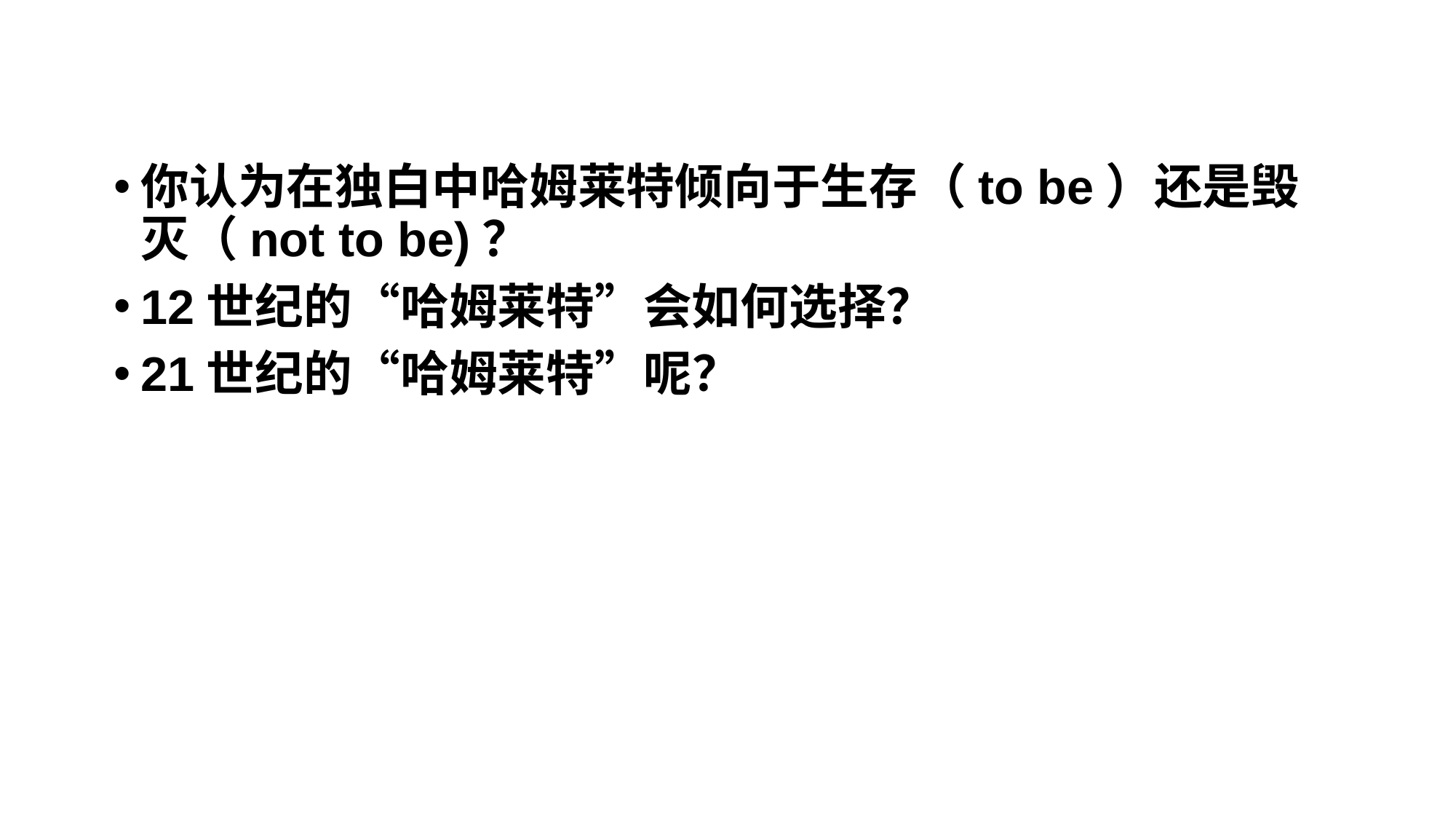

你认为在独白中哈姆莱特倾向于生存（to be）还是毁灭（not to be)？
12世纪的“哈姆莱特”会如何选择？
21世纪的“哈姆莱特”呢？